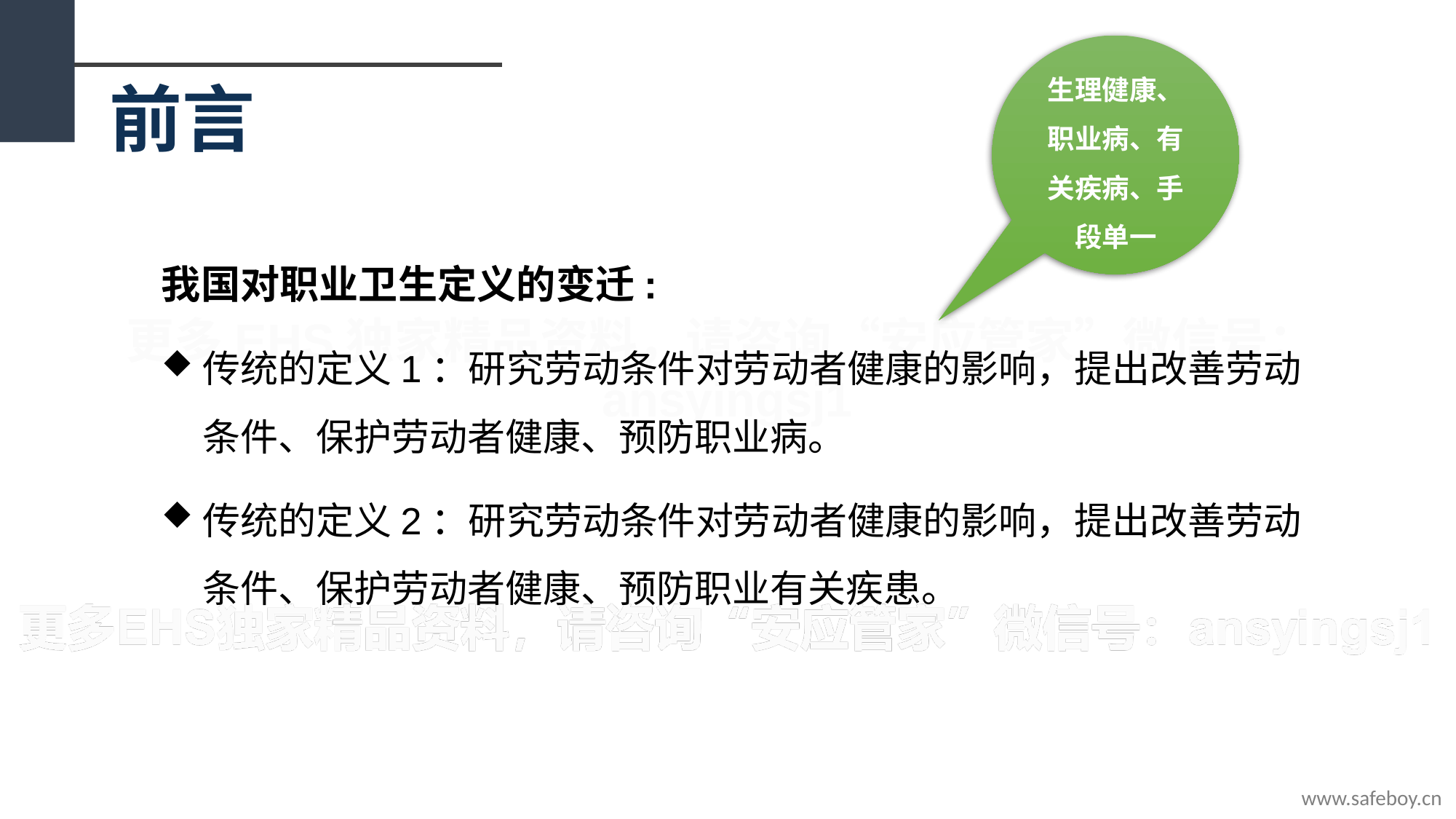

生理健康、职业病、有关疾病、手段单一
前言

我国对职业卫生定义的变迁:
传统的定义1：研究劳动条件对劳动者健康的影响，提出改善劳动条件、保护劳动者健康、预防职业病。
传统的定义2：研究劳动条件对劳动者健康的影响，提出改善劳动条件、保护劳动者健康、预防职业有关疾患。